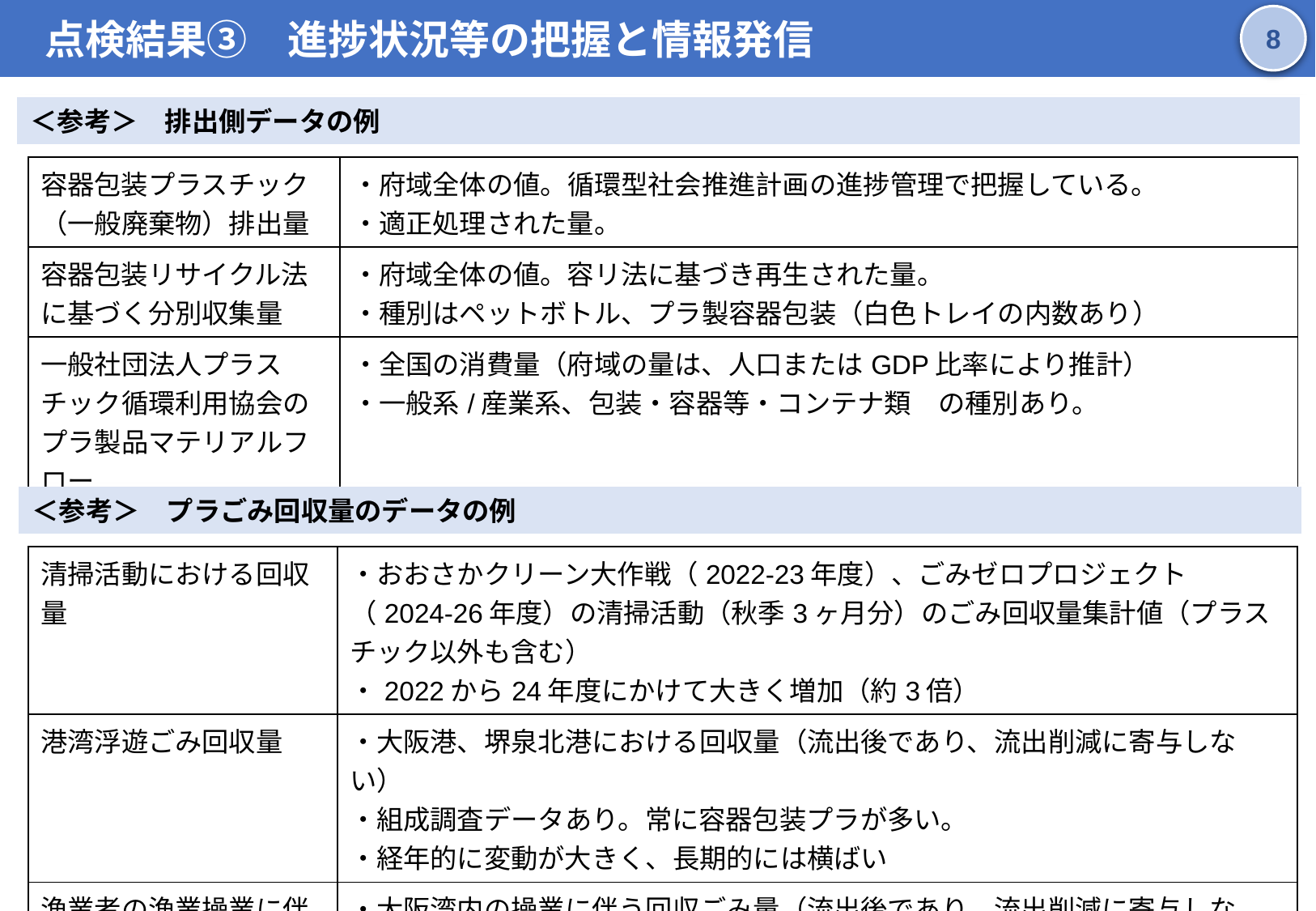

点検結果③　進捗状況等の把握と情報発信
8
＜参考＞　排出側データの例
| 容器包装プラスチック（一般廃棄物）排出量 | ・府域全体の値。循環型社会推進計画の進捗管理で把握している。 ・適正処理された量。 |
| --- | --- |
| 容器包装リサイクル法に基づく分別収集量 | ・府域全体の値。容リ法に基づき再生された量。 ・種別はペットボトル、プラ製容器包装（白色トレイの内数あり） |
| 一般社団法人プラスチック循環利用協会のプラ製品マテリアルフロー | ・全国の消費量（府域の量は、人口またはGDP比率により推計） ・一般系/産業系、包装・容器等・コンテナ類　の種別あり。 |
＜参考＞　プラごみ回収量のデータの例
| 清掃活動における回収量 | ・おおさかクリーン大作戦（2022-23年度）、ごみゼロプロジェクト（2024-26年度）の清掃活動（秋季3ヶ月分）のごみ回収量集計値（プラスチック以外も含む） ・2022から24年度にかけて大きく増加（約3倍） |
| --- | --- |
| 港湾浮遊ごみ回収量 | ・大阪港、堺泉北港における回収量（流出後であり、流出削減に寄与しない） ・組成調査データあり。常に容器包装プラが多い。 ・経年的に変動が大きく、長期的には横ばい |
| 漁業者の漁業操業に伴うごみ回収・処理量 | ・大阪湾内の操業に伴う回収ごみ量（流出後であり、流出削減に寄与しない） ・経年推移は概ね横ばい |